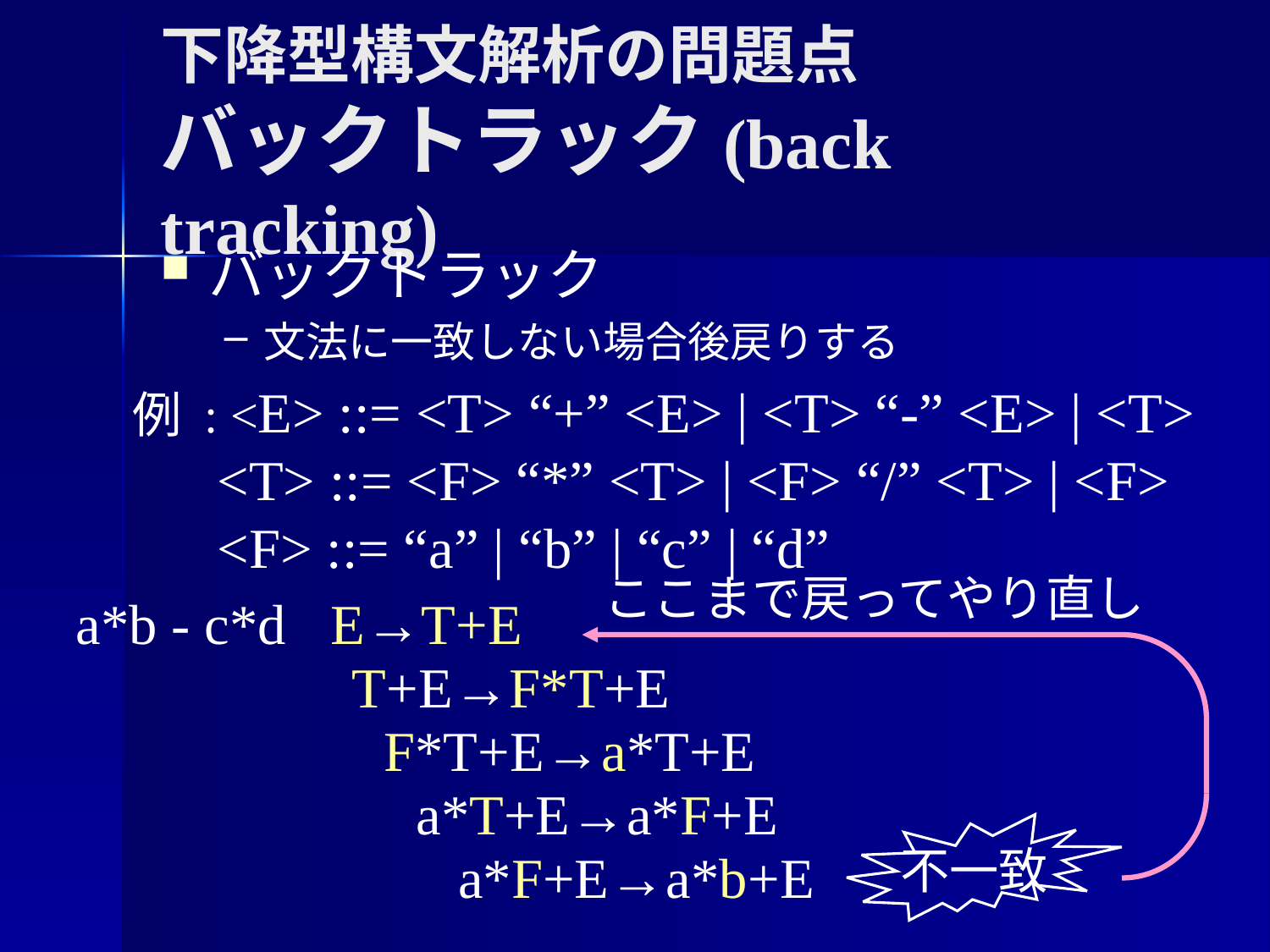

# 下降型構文解析の問題点 バックトラック(back tracking)
バックトラック
文法に一致しない場合後戻りする
例 : <E> ::= <T> “+” <E> | <T> “-” <E> | <T>
      <T> ::= <F> “*” <T> | <F> “/” <T> | <F>
      <F> ::= “a” | “b” | “c” | “d”
ここまで戻ってやり直し

a*b - c*d
E→T+E

T+E→F*T+E
F*T+E→a*T+E
a*T+E→a*F+E
不一致
a*F+E→a*b+E